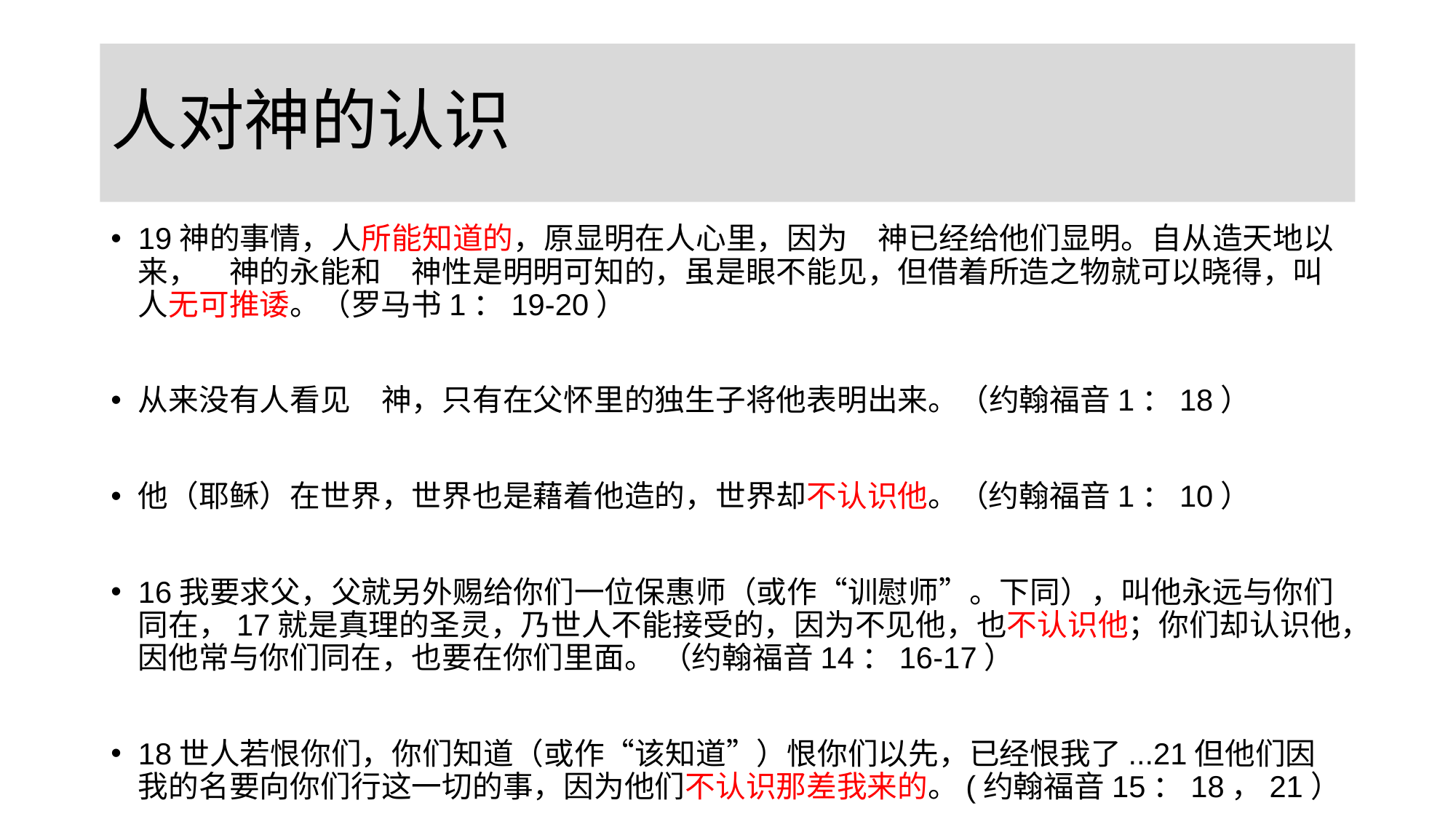

# 人对神的认识
19神的事情，人所能知道的，原显明在人心里，因为　神已经给他们显明。自从造天地以来，　神的永能和　神性是明明可知的，虽是眼不能见，但借着所造之物就可以晓得，叫人无可推诿。（罗马书1：19-20）

从来没有人看见　神，只有在父怀里的独生子将他表明出来。（约翰福音1：18）

他（耶稣）在世界，世界也是藉着他造的，世界却不认识他。（约翰福音1：10）

16我要求父，父就另外赐给你们一位保惠师（或作“训慰师”。下同），叫他永远与你们同在，17就是真理的圣灵，乃世人不能接受的，因为不见他，也不认识他；你们却认识他，因他常与你们同在，也要在你们里面。 （约翰福音14：16-17）

18世人若恨你们，你们知道（或作“该知道”）恨你们以先，已经恨我了...21但他们因我的名要向你们行这一切的事，因为他们不认识那差我来的。(约翰福音15：18，21）